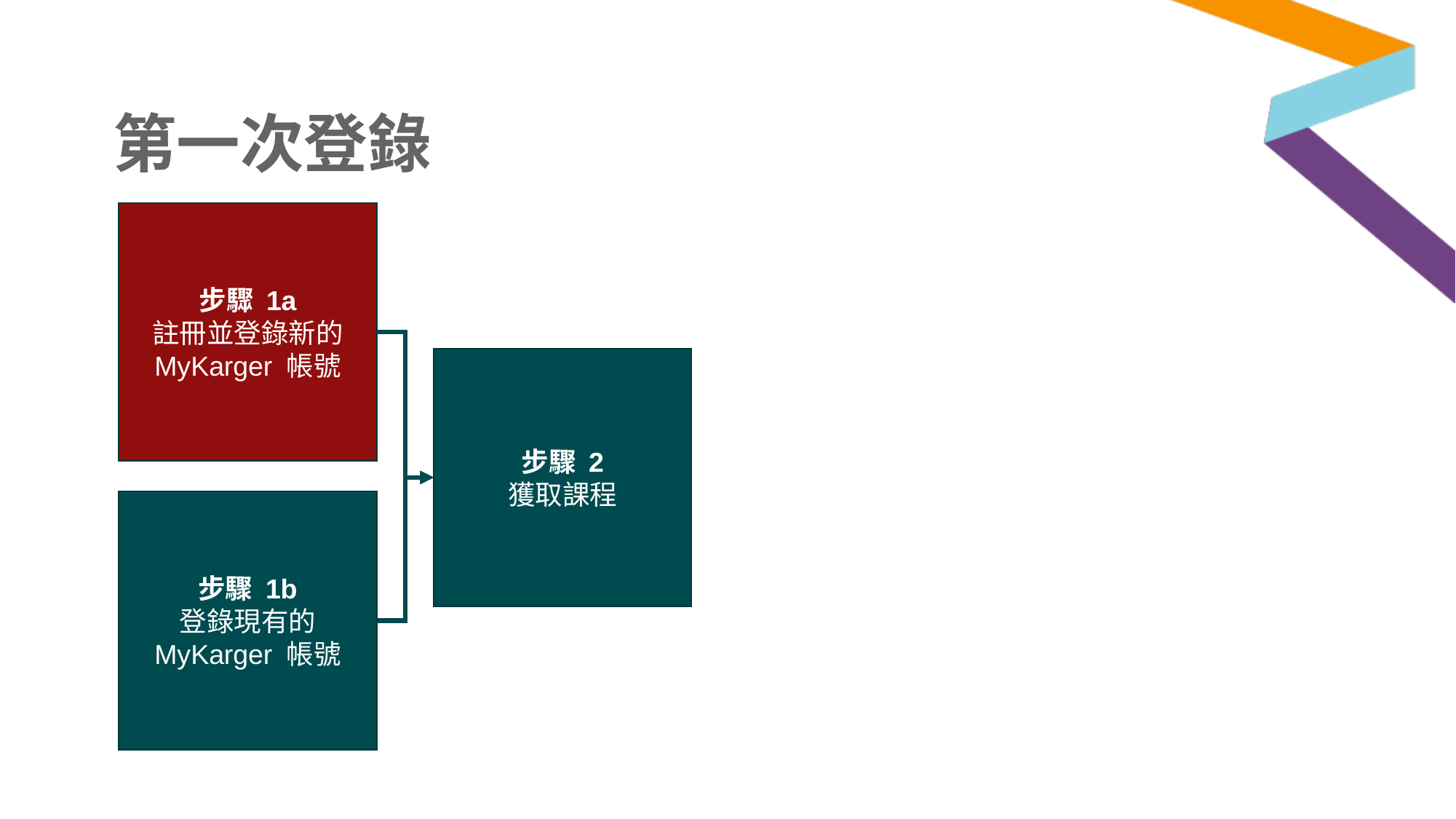

# 第一次登錄
步驟 1a
註冊並登錄新的 MyKarger 帳號
步驟 2
獲取課程
步驟 1b
登錄現有的 MyKarger 帳號